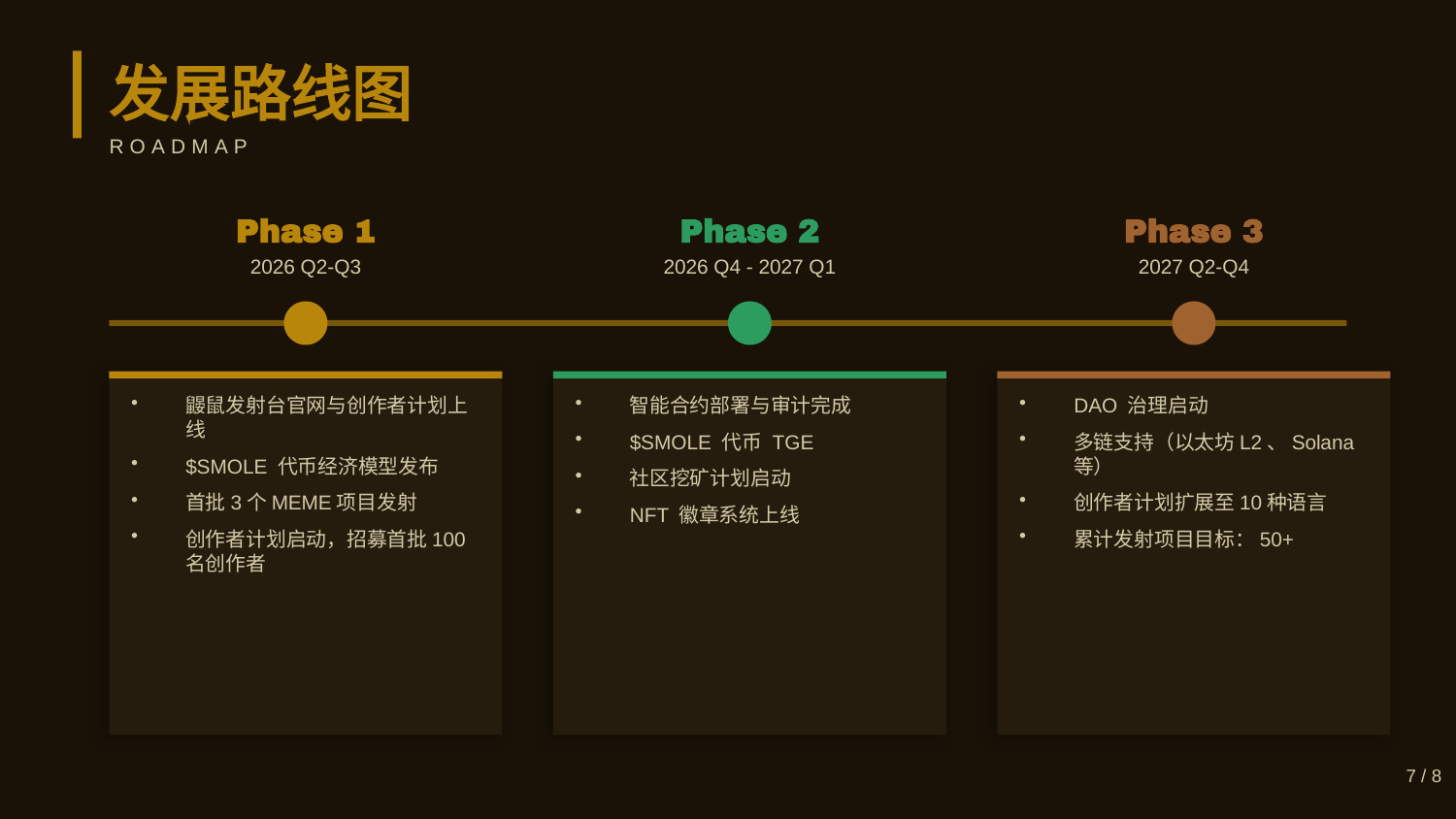

发展路线图

ROADMAP
Phase 1
Phase 2
Phase 3
2026 Q2-Q3
2026 Q4 - 2027 Q1
2027 Q2-Q4

鼹鼠发射台官网与创作者计划上线
$SMOLE 代币经济模型发布
首批3个MEME项目发射
创作者计划启动，招募首批100名创作者
智能合约部署与审计完成
$SMOLE 代币 TGE
社区挖矿计划启动
NFT 徽章系统上线
DAO 治理启动
多链支持（以太坊L2、Solana等）
创作者计划扩展至10种语言
累计发射项目目标：50+
7 / 8